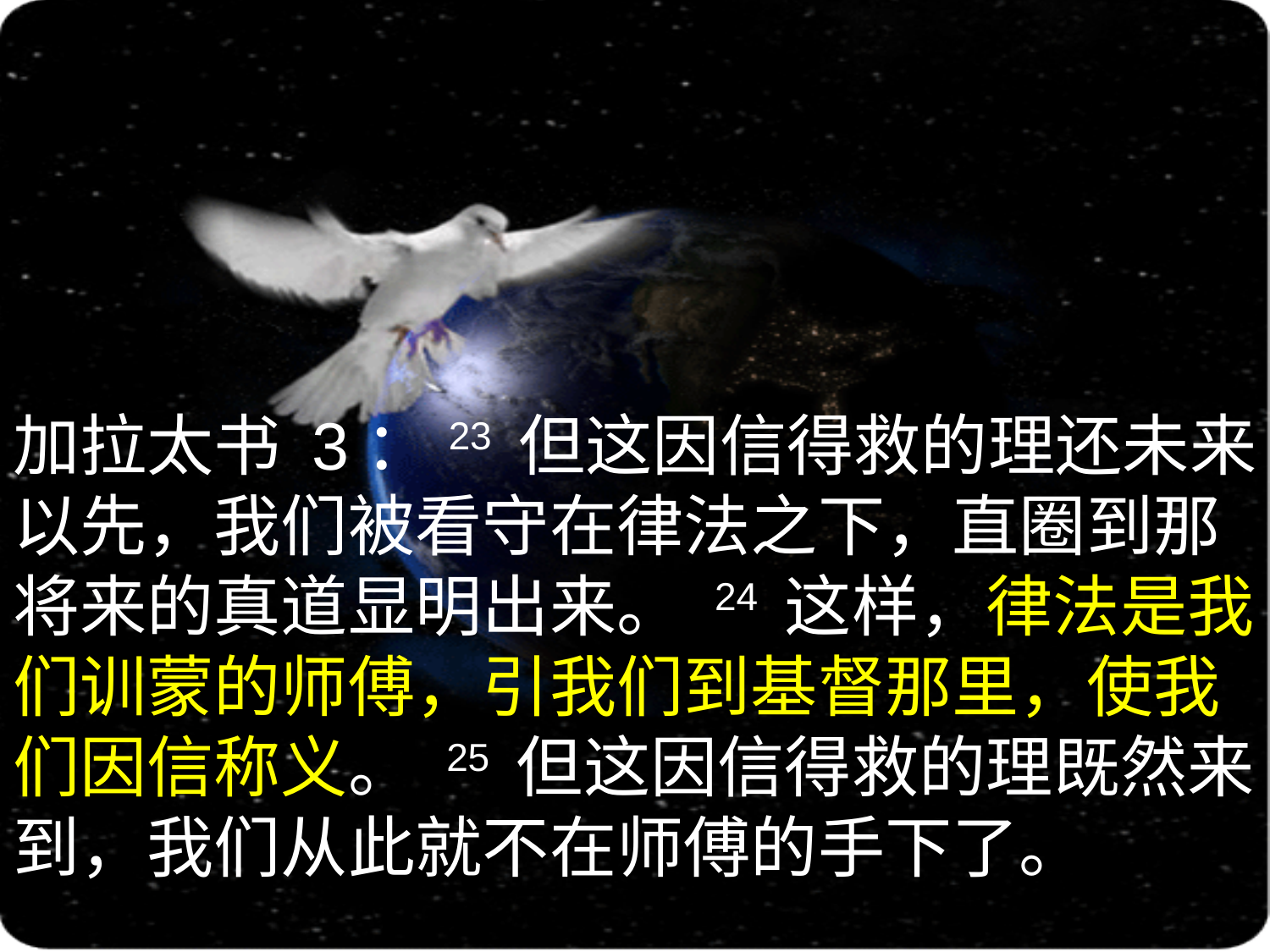

# 加拉太书 3：23 但这因信得救的理还未来以先，我们被看守在律法之下，直圈到那将来的真道显明出来。 24 这样，律法是我们训蒙的师傅，引我们到基督那里，使我们因信称义。 25 但这因信得救的理既然来到，我们从此就不在师傅的手下了。